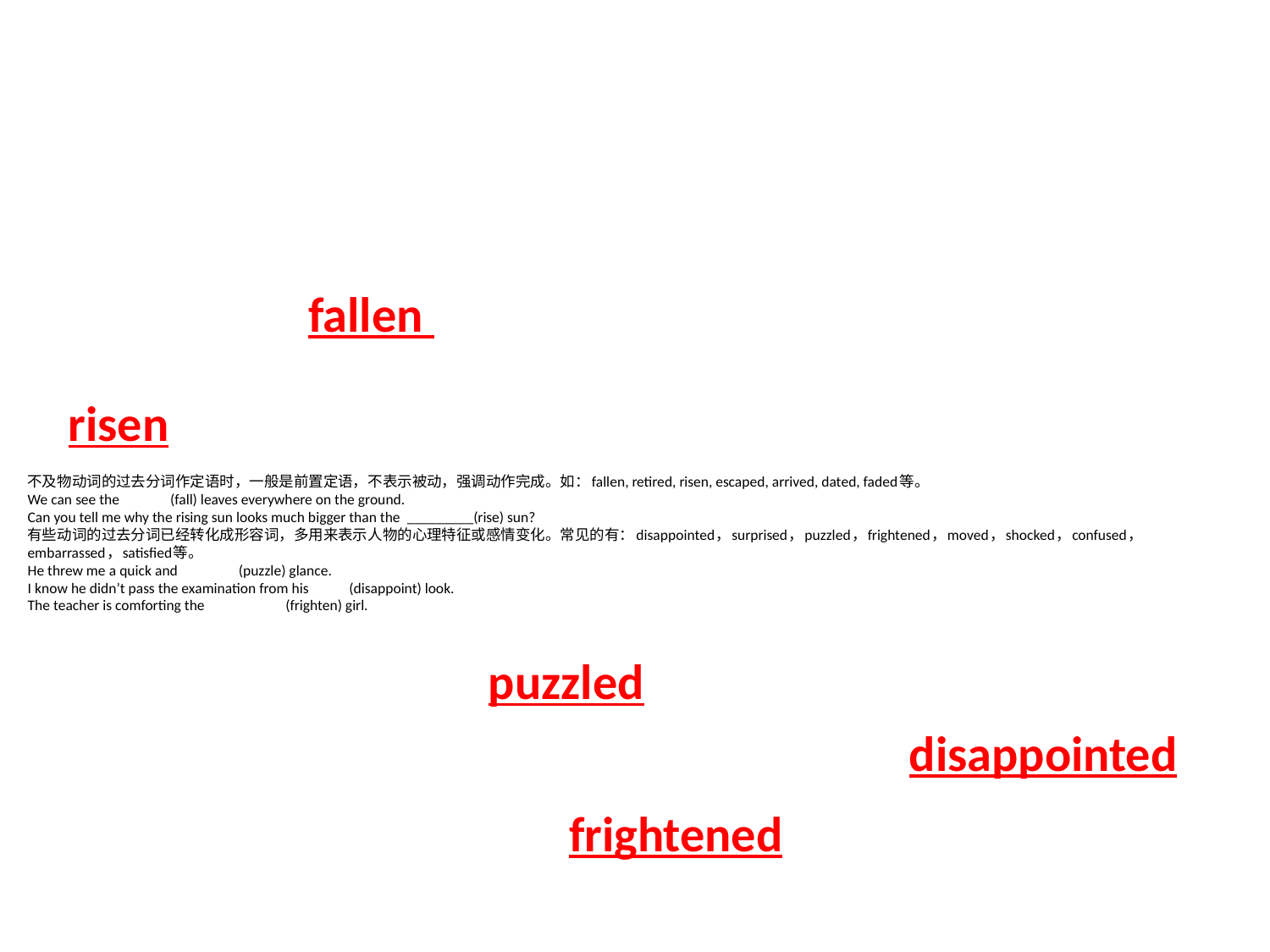

fallen
risen
# 不及物动词的过去分词作定语时，一般是前置定语，不表示被动，强调动作完成。如：fallen, retired, risen, escaped, arrived, dated, faded等。
We can see the               (fall) leaves everywhere on the ground.
Can you tell me why the rising sun looks much bigger than the  _________(rise) sun?
有些动词的过去分词已经转化成形容词，多用来表示人物的心理特征或感情变化。常见的有：disappointed，surprised，puzzled，frightened，moved，shocked，confused，embarrassed，satisfied等。
He threw me a quick and                  (puzzle) glance.
I know he didn’t pass the examination from his            (disappoint) look.
The teacher is comforting the                        (frighten) girl.

puzzled
disappointed
frightened